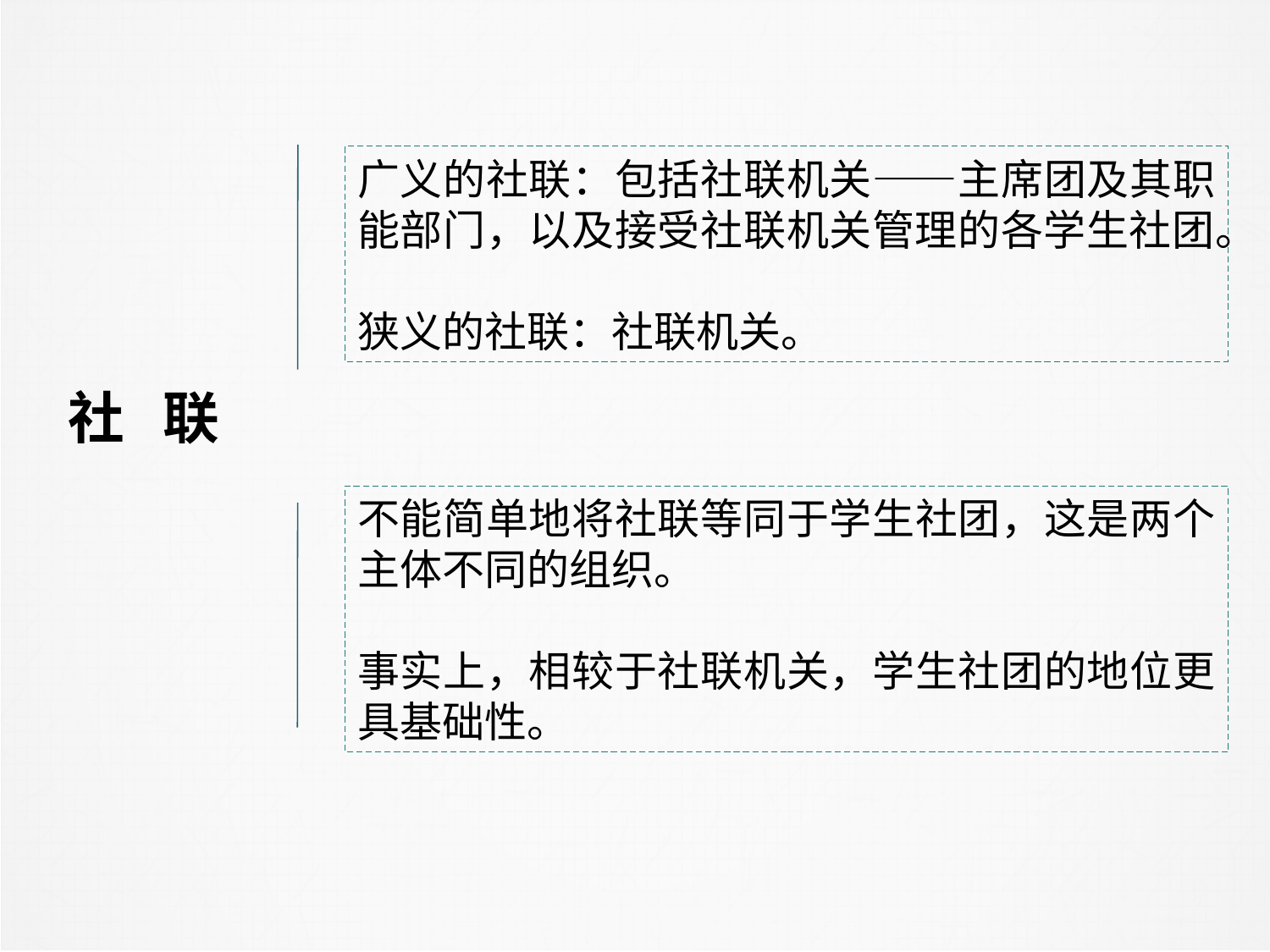

广义的社联：包括社联机关——主席团及其职能部门，以及接受社联机关管理的各学生社团。

狭义的社联：社联机关。
社   联
不能简单地将社联等同于学生社团，这是两个主体不同的组织。

事实上，相较于社联机关，学生社团的地位更具基础性。